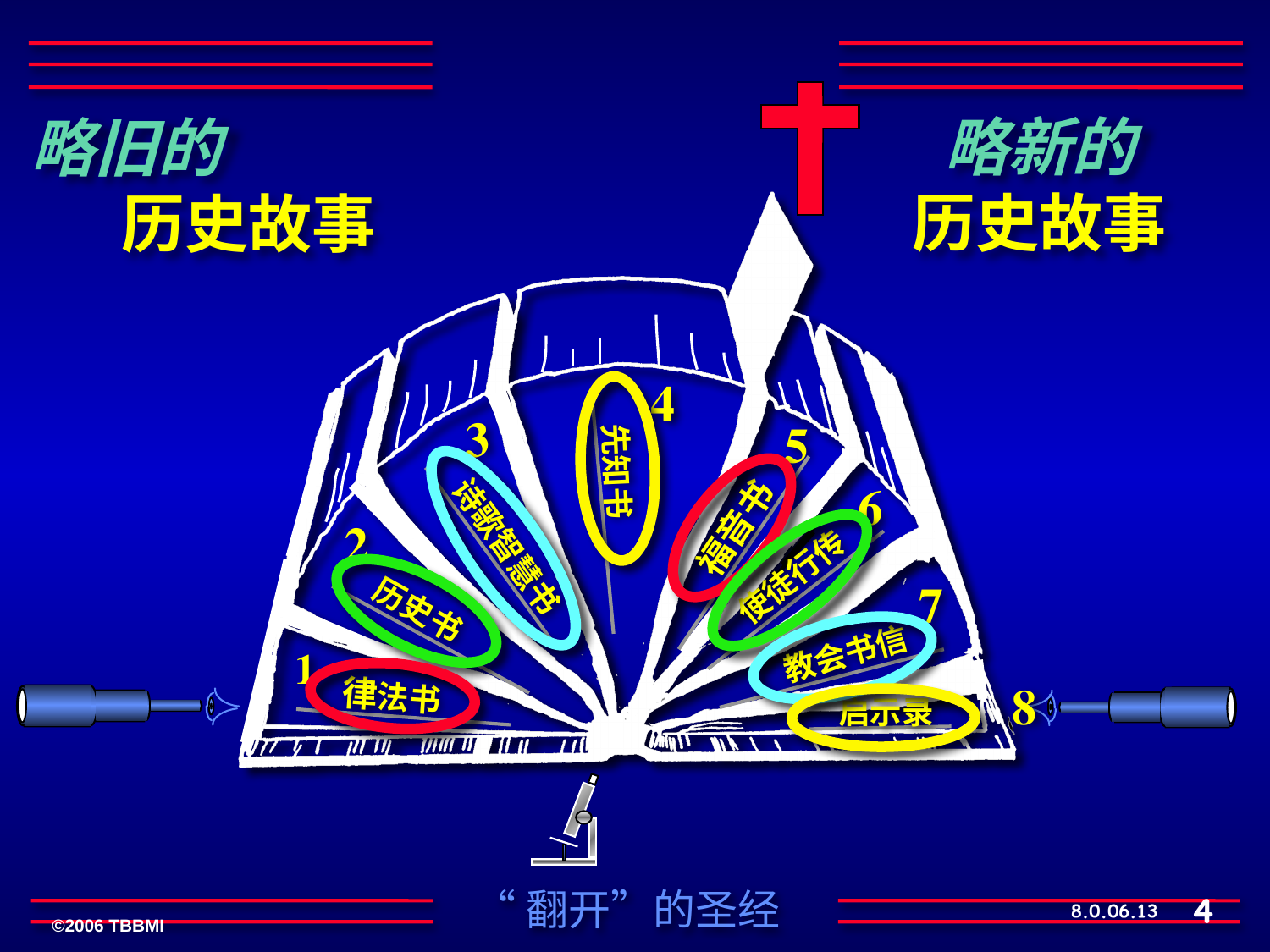

略新的
历史故事
略旧的                  历史故事
4

3
5

福音书

6

2

先知书

使徒行传

诗歌智慧书
7

历史书
教会书信

1

律法书
8
启示录

4
13